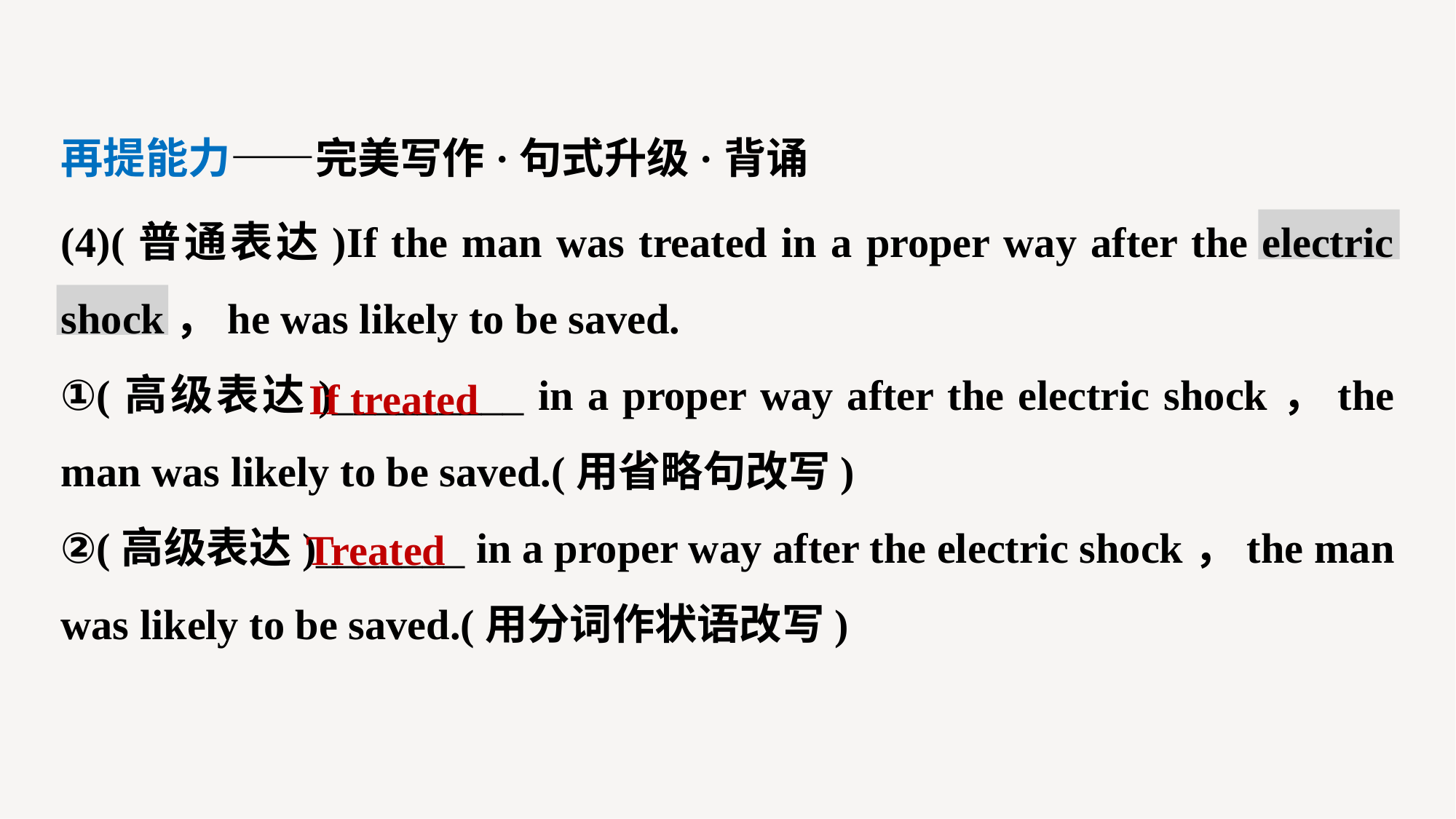

再提能力——完美写作·句式升级·背诵
(4)(普通表达)If the man was treated in a proper way after the electric shock，he was likely to be saved.
①(高级表达)_________ in a proper way after the electric shock，the man was likely to be saved.(用省略句改写)
②(高级表达)_______ in a proper way after the electric shock，the man was likely to be saved.(用分词作状语改写)

If treated
Treated